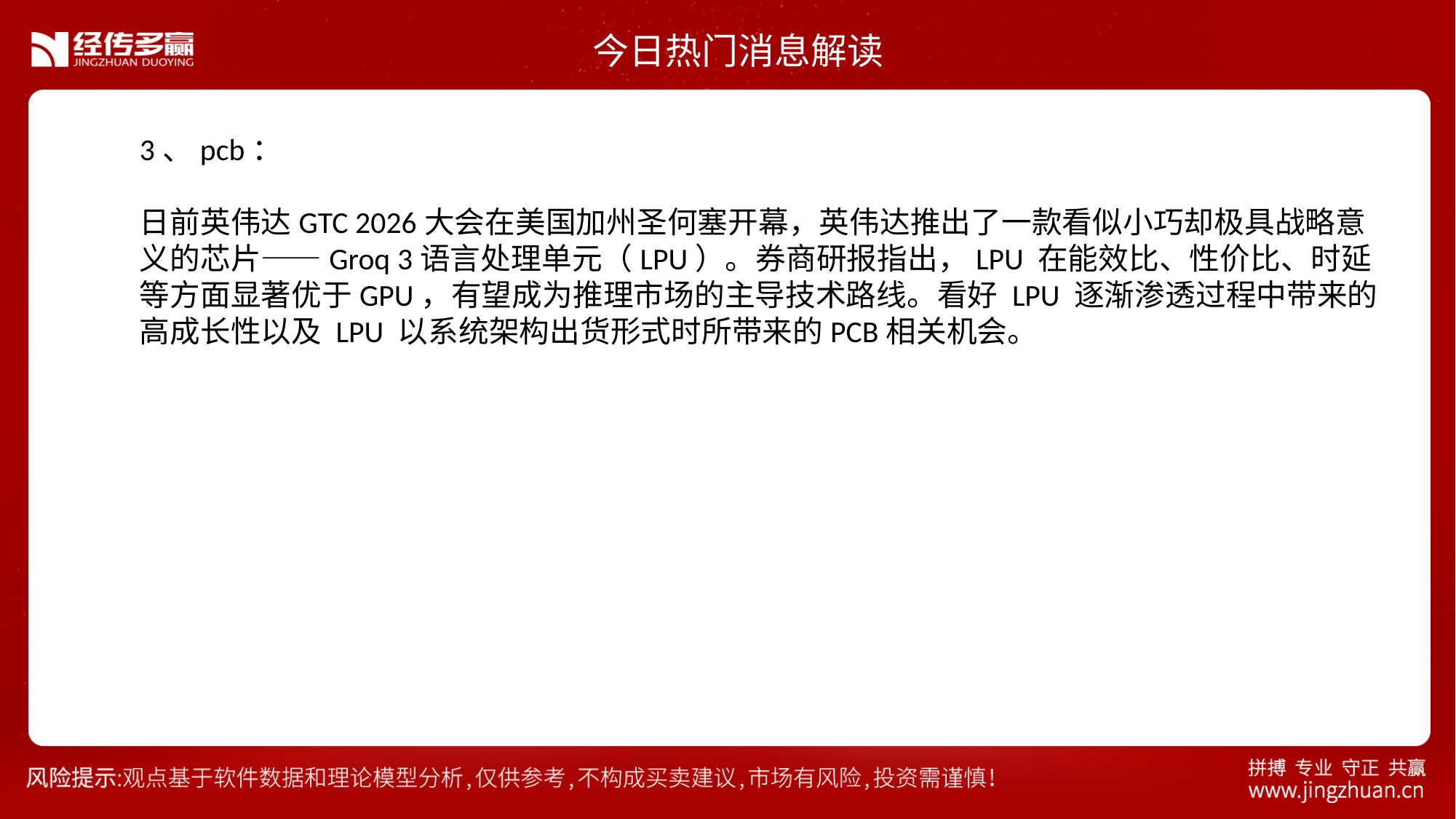

今日热门消息解读
3、pcb：

日前英伟达GTC 2026大会在美国加州圣何塞开幕，英伟达推出了一款看似小巧却极具战略意义的芯片——Groq 3语言处理单元（LPU）。券商研报指出，LPU 在能效比、性价比、时延等方面显著优于GPU，有望成为推理市场的主导技术路线。看好 LPU 逐渐渗透过程中带来的高成长性以及 LPU 以系统架构出货形式时所带来的PCB相关机会。